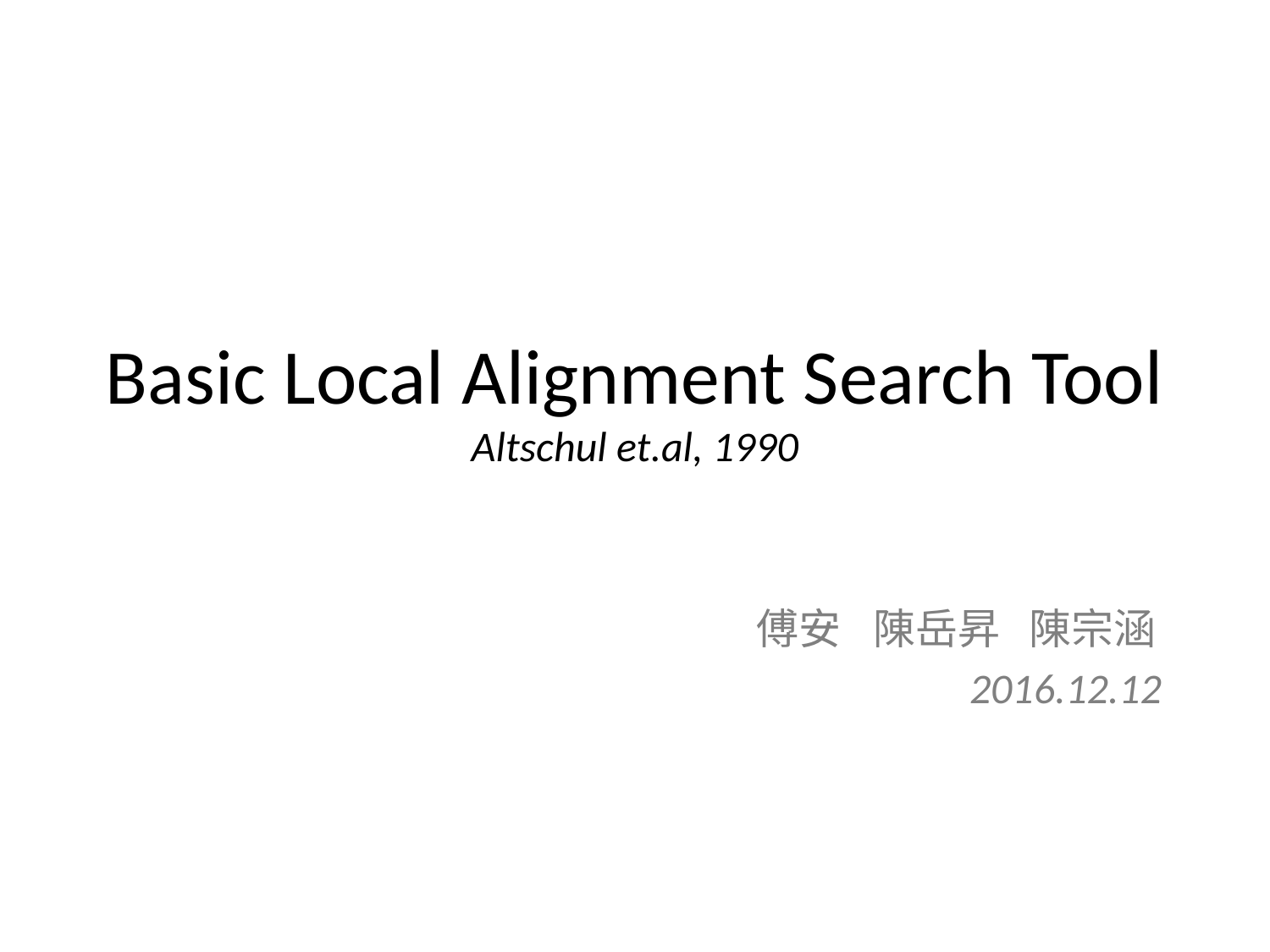

# Basic Local Alignment Search Tool Altschul et.al, 1990
   傅安	   陳岳昇   陳宗涵
                           2016.12.12